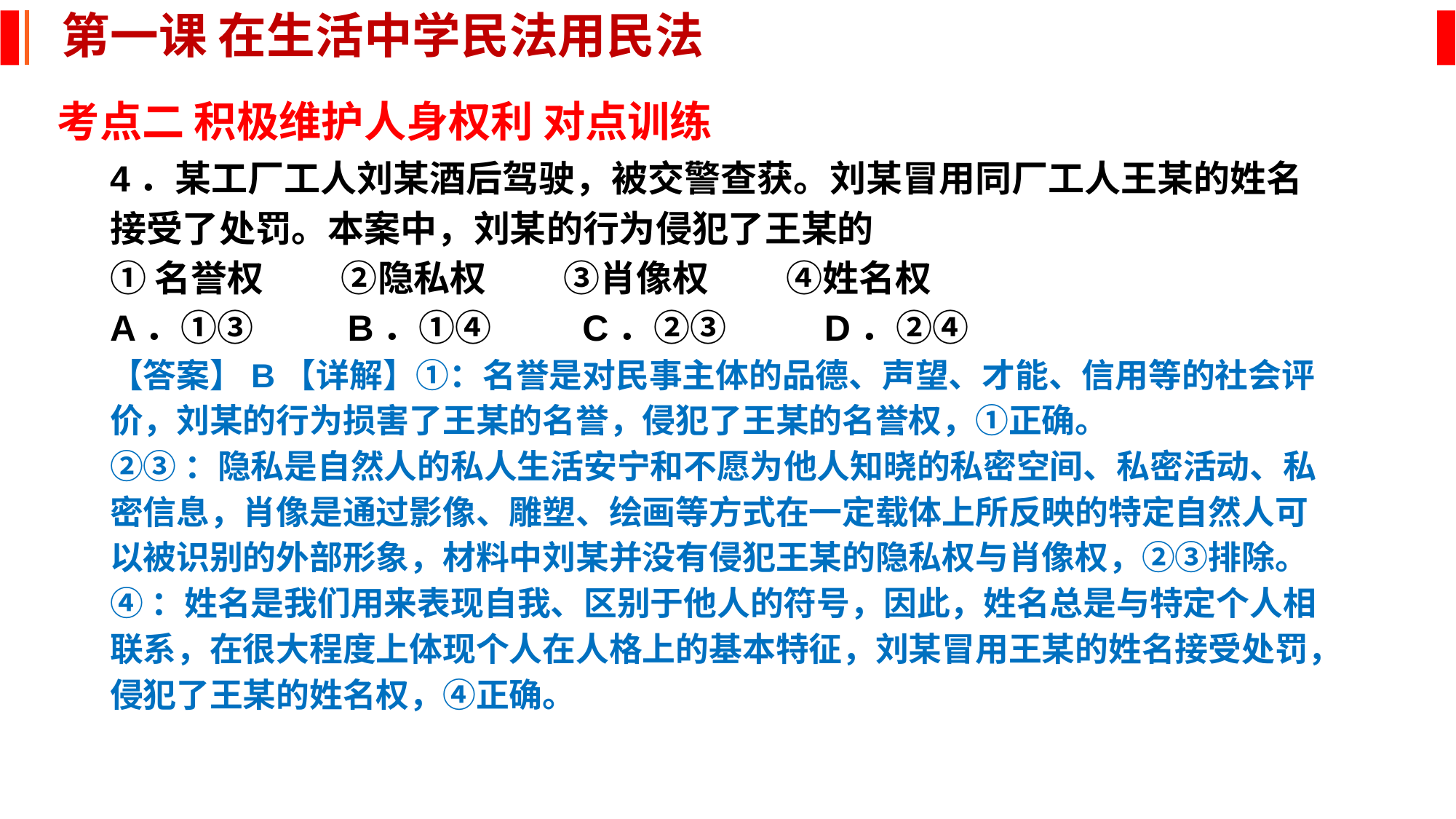

第一课 在生活中学民法用民法

考点二 积极维护人身权利 对点训练
4．某工厂工人刘某酒后驾驶，被交警查获。刘某冒用同厂工人王某的姓名接受了处罚。本案中，刘某的行为侵犯了王某的
①名誉权　    ②隐私权　    ③肖像权　    ④姓名权
A．①③	       B．①④	C．②③	     D．②④
【答案】B【详解】①：名誉是对民事主体的品德、声望、才能、信用等的社会评价，刘某的行为损害了王某的名誉，侵犯了王某的名誉权，①正确。
②③：隐私是自然人的私人生活安宁和不愿为他人知晓的私密空间、私密活动、私密信息，肖像是通过影像、雕塑、绘画等方式在一定载体上所反映的特定自然人可以被识别的外部形象，材料中刘某并没有侵犯王某的隐私权与肖像权，②③排除。
④：姓名是我们用来表现自我、区别于他人的符号，因此，姓名总是与特定个人相联系，在很大程度上体现个人在人格上的基本特征，刘某冒用王某的姓名接受处罚，侵犯了王某的姓名权，④正确。